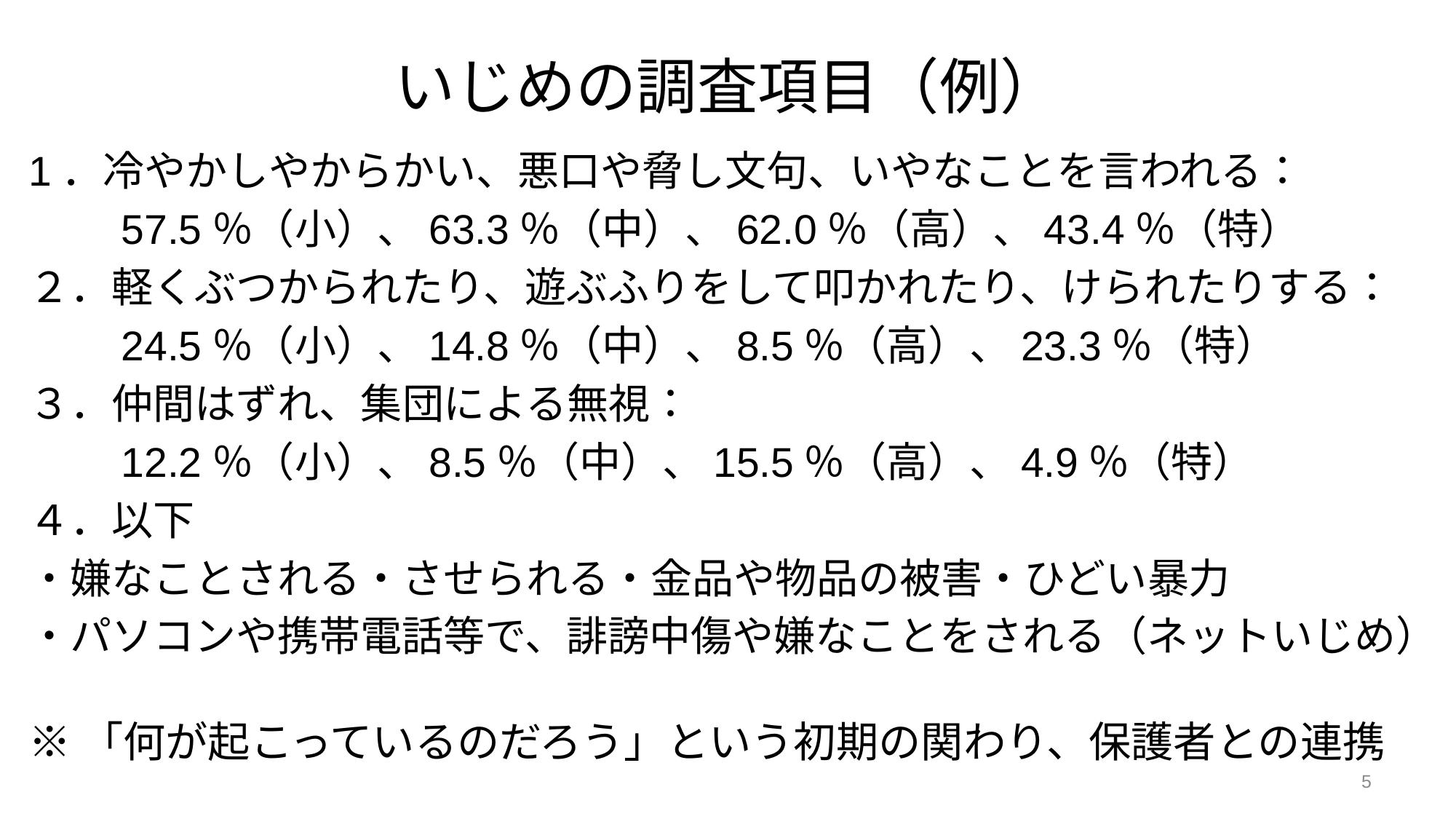

# いじめの調査項目（例）
1．冷やかしやからかい、悪口や脅し文句、いやなことを言われる：
　　57.5％（小）、63.3％（中）、62.0％（高）、43.4％（特）
２．軽くぶつかられたり、遊ぶふりをして叩かれたり、けられたりする：
　　24.5％（小）、14.8％（中）、8.5％（高）、23.3％（特）
３．仲間はずれ、集団による無視：
　　12.2％（小）、8.5％（中）、15.5％（高）、4.9％（特）
４．以下
・嫌なことされる・させられる・金品や物品の被害・ひどい暴力
・パソコンや携帯電話等で、誹謗中傷や嫌なことをされる（ネットいじめ）
※「何が起こっているのだろう」という初期の関わり、保護者との連携
5